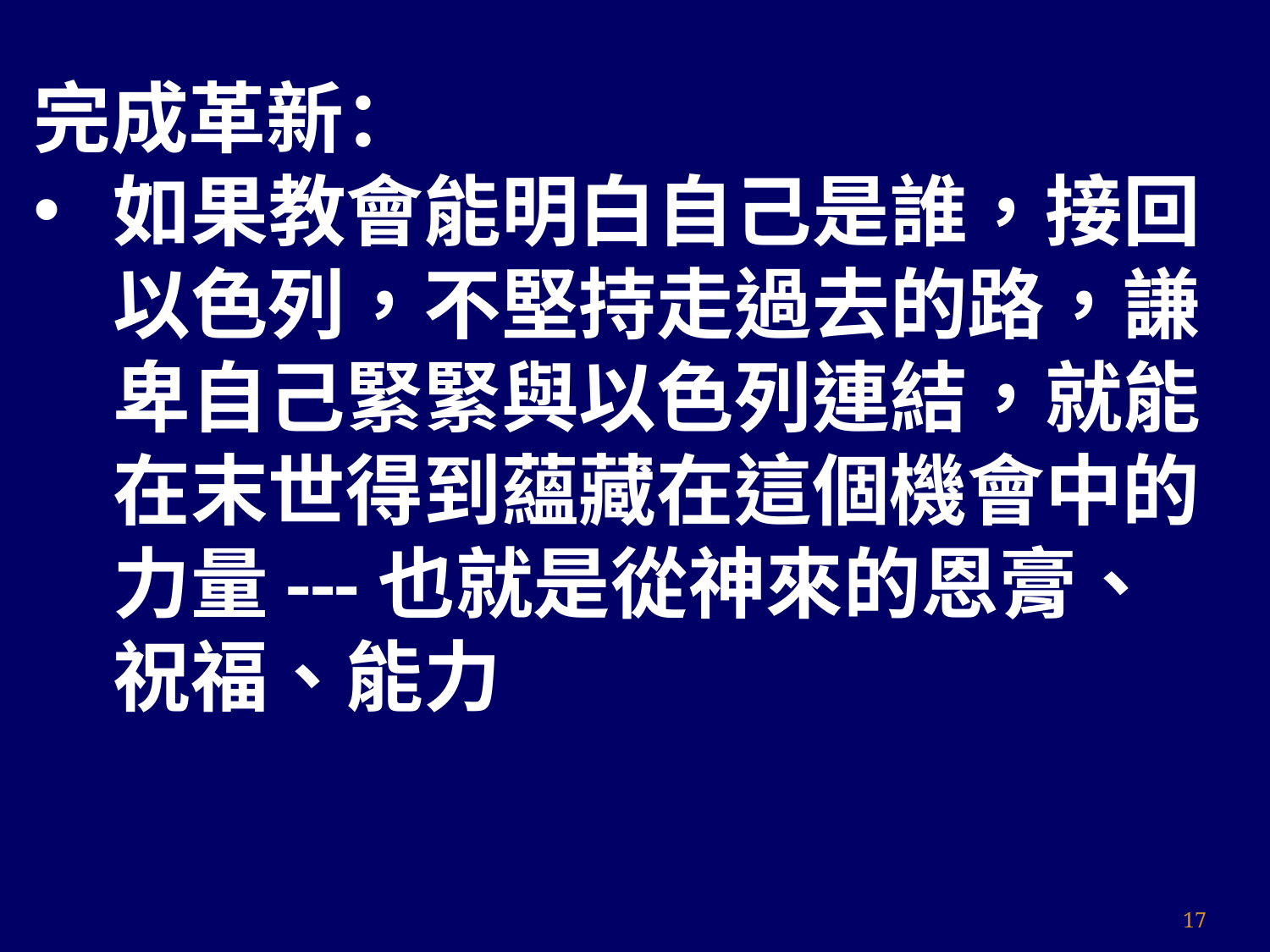

完成革新：
如果教會能明白自己是誰，接回以色列，不堅持走過去的路，謙卑自己緊緊與以色列連結，就能在末世得到蘊藏在這個機會中的力量---也就是從神來的恩膏、祝福、能力
17